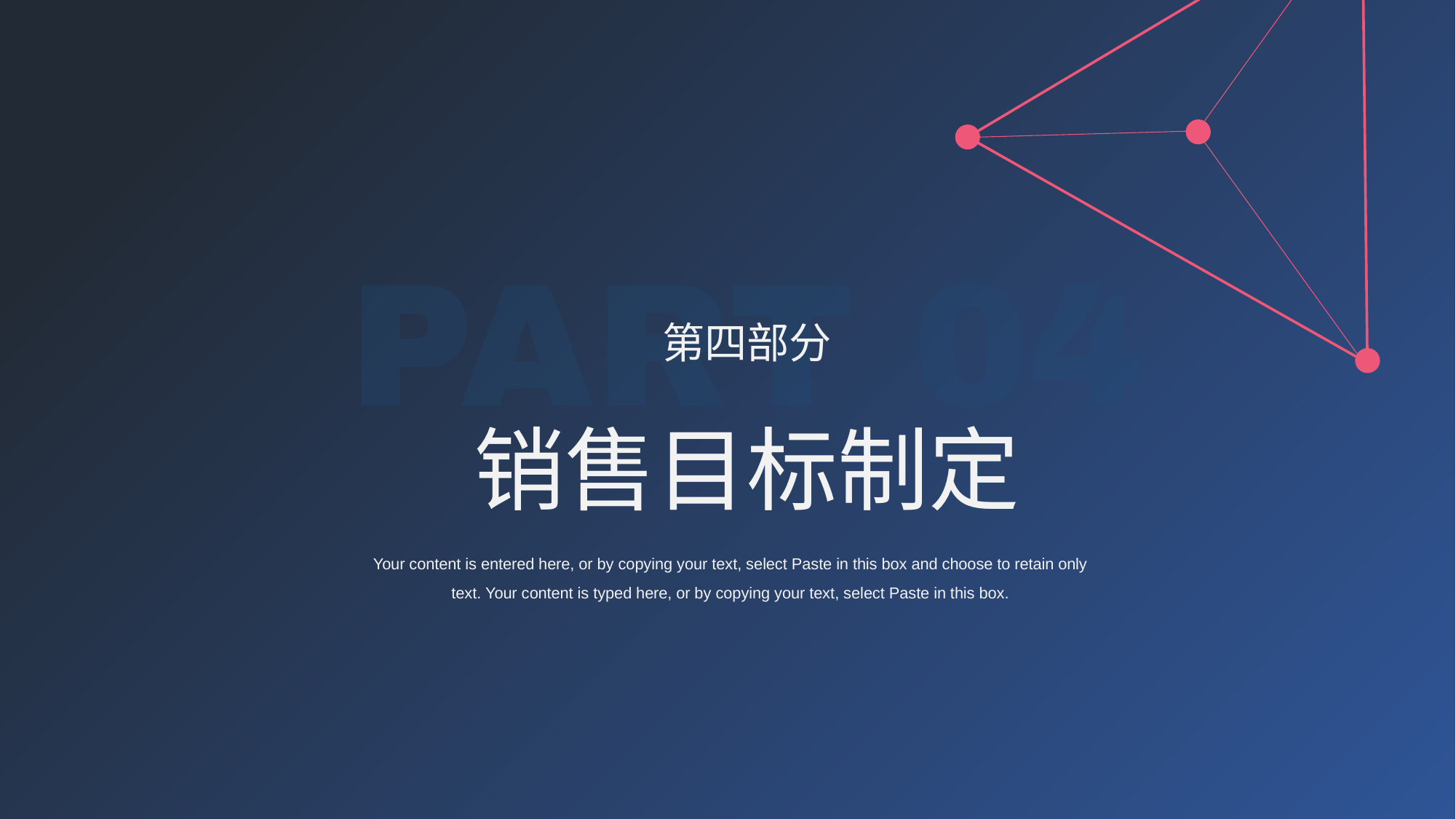

PART 04
第四部分
销售目标制定
Your content is entered here, or by copying your text, select Paste in this box and choose to retain only text. Your content is typed here, or by copying your text, select Paste in this box.